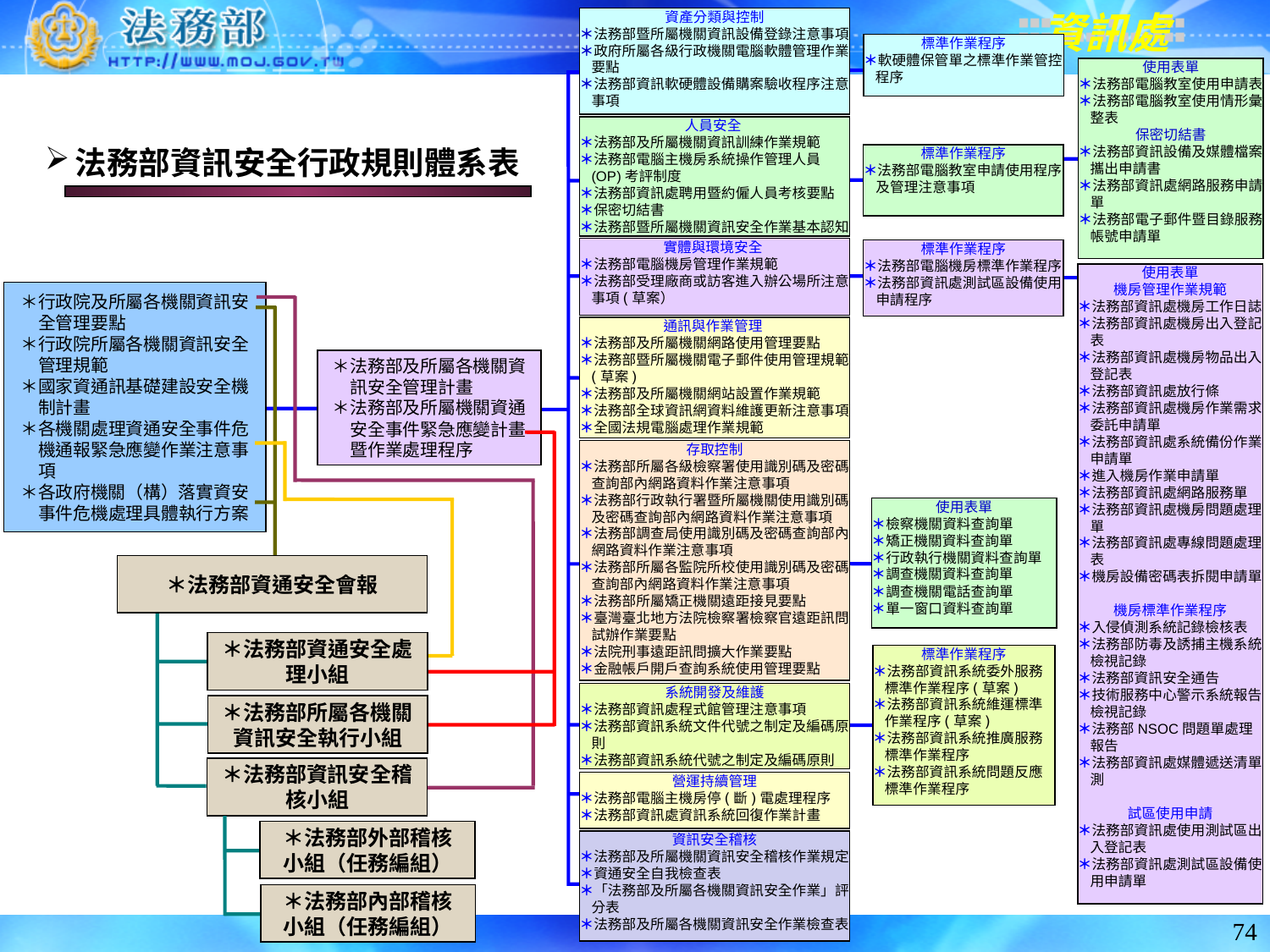

資產分類與控制
＊法務部暨所屬機關資訊設備登錄注意事項
＊政府所屬各級行政機關電腦軟體管理作業要點
＊法務部資訊軟硬體設備購案驗收程序注意事項
標準作業程序
＊軟硬體保管單之標準作業管控程序
使用表單
＊法務部電腦教室使用申請表
＊法務部電腦教室使用情形彙整表
保密切結書
＊法務部資訊設備及媒體檔案攜出申請書
＊法務部資訊處網路服務申請單
＊法務部電子郵件暨目錄服務帳號申請單

人員安全
＊法務部及所屬機關資訊訓練作業規範
＊法務部電腦主機房系統操作管理人員(OP)考評制度
＊法務部資訊處聘用暨約僱人員考核要點
＊保密切結書
＊法務部暨所屬機關資訊安全作業基本認知
法務部資訊安全行政規則體系表
標準作業程序
＊法務部電腦教室申請使用程序及管理注意事項

實體與環境安全
＊法務部電腦機房管理作業規範
＊法務部受理廠商或訪客進入辦公場所注意事項(草案）
標準作業程序
＊法務部電腦機房標準作業程序
＊法務部資訊處測試區設備使用申請程序
使用表單
機房管理作業規範
＊法務部資訊處機房工作日誌
＊法務部資訊處機房出入登記表
＊法務部資訊處機房物品出入登記表
＊法務部資訊處放行條
＊法務部資訊處機房作業需求委託申請單
＊法務部資訊處系統備份作業申請單
＊進入機房作業申請單
＊法務部資訊處網路服務單
＊法務部資訊處機房問題處理單
＊法務部資訊處專線問題處理表
＊機房設備密碼表拆閱申請單

機房標準作業程序
＊入侵偵測系統記錄檢核表
＊法務部防毒及誘捕主機系統檢視記錄
＊法務部資訊安全通告
＊技術服務中心警示系統報告檢視記錄
＊法務部NSOC問題單處理報告
＊法務部資訊處媒體遞送清單測

試區使用申請
＊法務部資訊處使用測試區出入登記表
＊法務部資訊處測試區設備使用申請單

＊行政院及所屬各機關資訊安
　全管理要點
＊行政院所屬各機關資訊安全
　管理規範
＊國家資通訊基礎建設安全機
　制計畫
＊各機關處理資通安全事件危
　機通報緊急應變作業注意事
　項
＊各政府機關（構）落實資安
　事件危機處理具體執行方案

通訊與作業管理
＊法務部及所屬機關網路使用管理要點
＊法務部暨所屬機關電子郵件使用管理規範(草案)
＊法務部及所屬機關網站設置作業規範
＊法務部全球資訊網資料維護更新注意事項
＊全國法規電腦處理作業規範
＊法務部及所屬各機關資
　訊安全管理計畫
＊法務部及所屬機關資通
　安全事件緊急應變計畫
　暨作業處理程序

存取控制
＊法務部所屬各級檢察署使用識別碼及密碼查詢部內網路資料作業注意事項
＊法務部行政執行署暨所屬機關使用識別碼及密碼查詢部內網路資料作業注意事項
＊法務部調查局使用識別碼及密碼查詢部內網路資料作業注意事項
＊法務部所屬各監院所校使用識別碼及密碼查詢部內網路資料作業注意事項
＊法務部所屬矯正機關遠距接見要點
＊臺灣臺北地方法院檢察署檢察官遠距訊問試辦作業要點
＊法院刑事遠距訊問擴大作業要點
＊金融帳戶開戶查詢系統使用管理要點

使用表單
＊檢察機關資料查詢單
＊矯正機關資料查詢單
＊行政執行機關資料查詢單
＊調查機關資料查詢單
＊調查機關電話查詢單
＊單一窗口資料查詢單

＊法務部資通安全會報

＊法務部資通安全處理小組
標準作業程序
＊法務部資訊系統委外服務標準作業程序(草案)
＊法務部資訊系統維運標準作業程序(草案)
＊法務部資訊系統推廣服務標準作業程序
＊法務部資訊系統問題反應標準作業程序

系統開發及維護
＊法務部資訊處程式館管理注意事項
＊法務部資訊系統文件代號之制定及編碼原則
＊法務部資訊系統代號之制定及編碼原則
＊法務部所屬各機關資訊安全執行小組

＊法務部資訊安全稽核小組
營運持續管理
＊法務部電腦主機房停(斷)電處理程序
＊法務部資訊處資訊系統回復作業計畫

＊法務部外部稽核小組（任務編組）
資訊安全稽核
＊法務部及所屬機關資訊安全稽核作業規定
＊資通安全自我檢查表
＊「法務部及所屬各機關資訊安全作業」評分表
＊法務部及所屬各機關資訊安全作業檢查表

＊法務部內部稽核小組（任務編組）